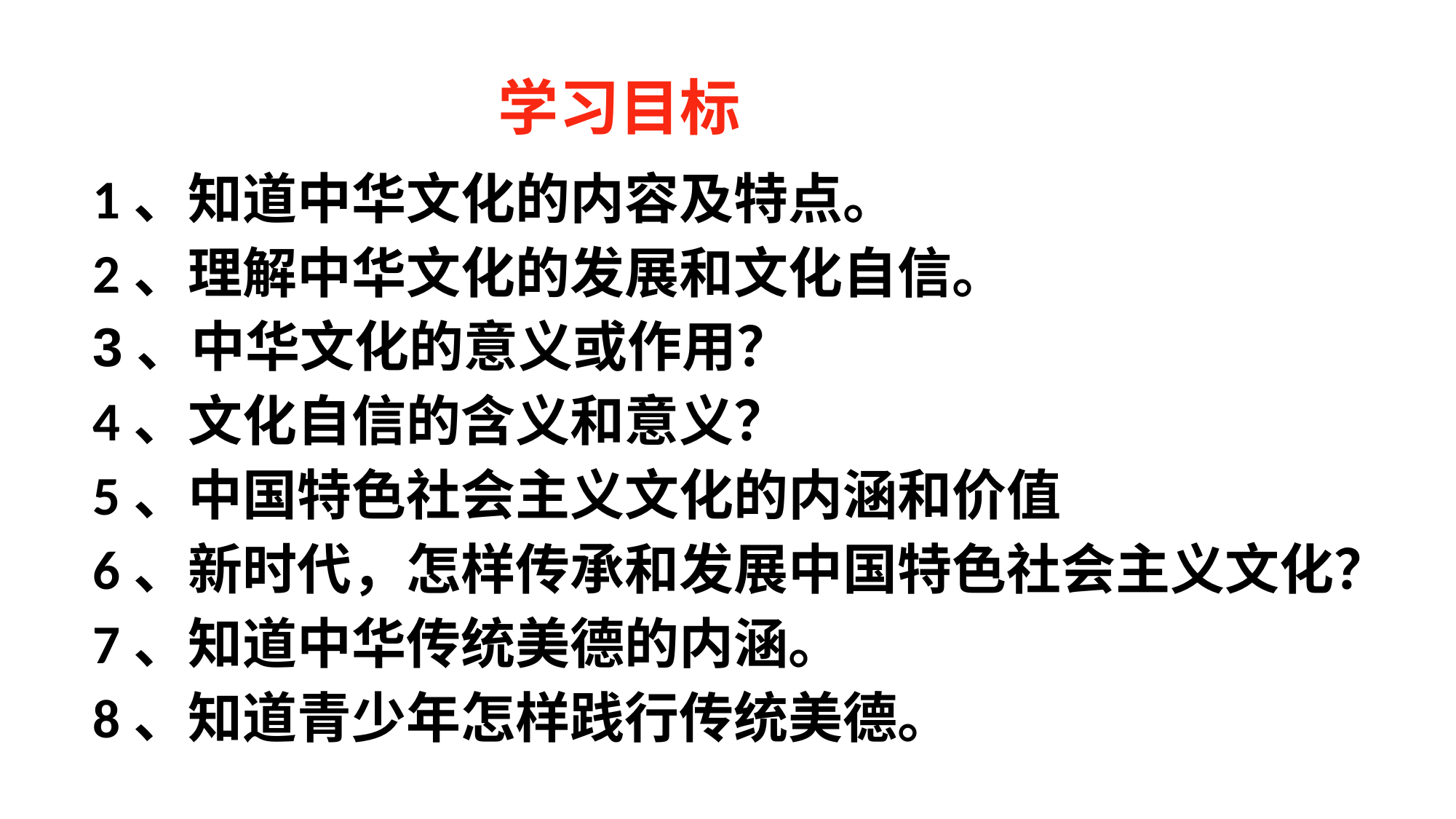

学习目标
# 1、知道中华文化的内容及特点。
2、理解中华文化的发展和文化自信。
3、中华文化的意义或作用？
4、文化自信的含义和意义？
5、中国特色社会主义文化的内涵和价值
6、新时代，怎样传承和发展中国特色社会主义文化？
7、知道中华传统美德的内涵。
8、知道青少年怎样践行传统美德。